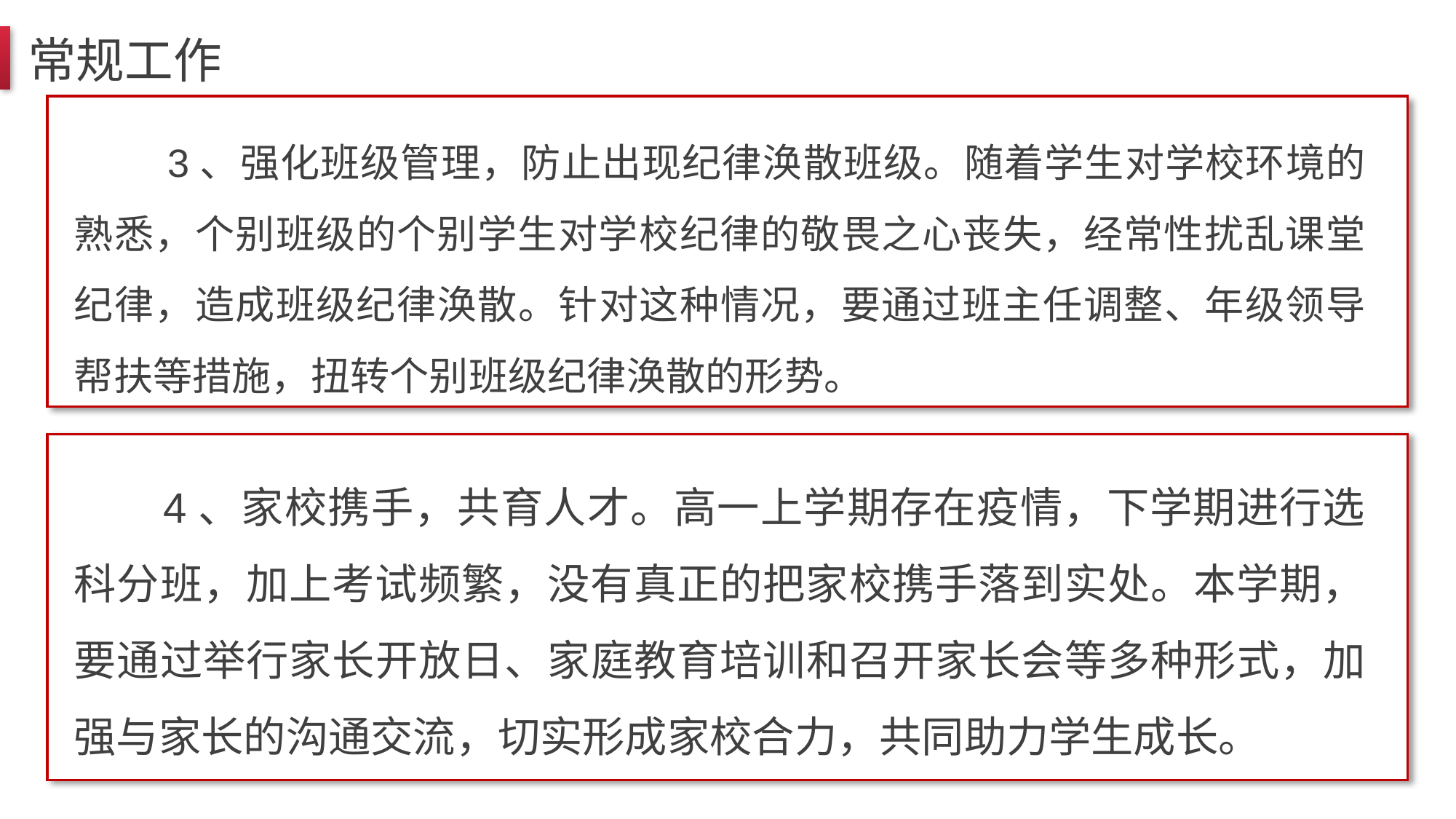

常规工作

        3、强化班级管理，防止出现纪律涣散班级。随着学生对学校环境的熟悉，个别班级的个别学生对学校纪律的敬畏之心丧失，经常性扰乱课堂纪律，造成班级纪律涣散。针对这种情况，要通过班主任调整、年级领导帮扶等措施，扭转个别班级纪律涣散的形势。

       4、家校携手，共育人才。高一上学期存在疫情，下学期进行选科分班，加上考试频繁，没有真正的把家校携手落到实处。本学期，要通过举行家长开放日、家庭教育培训和召开家长会等多种形式，加强与家长的沟通交流，切实形成家校合力，共同助力学生成长。